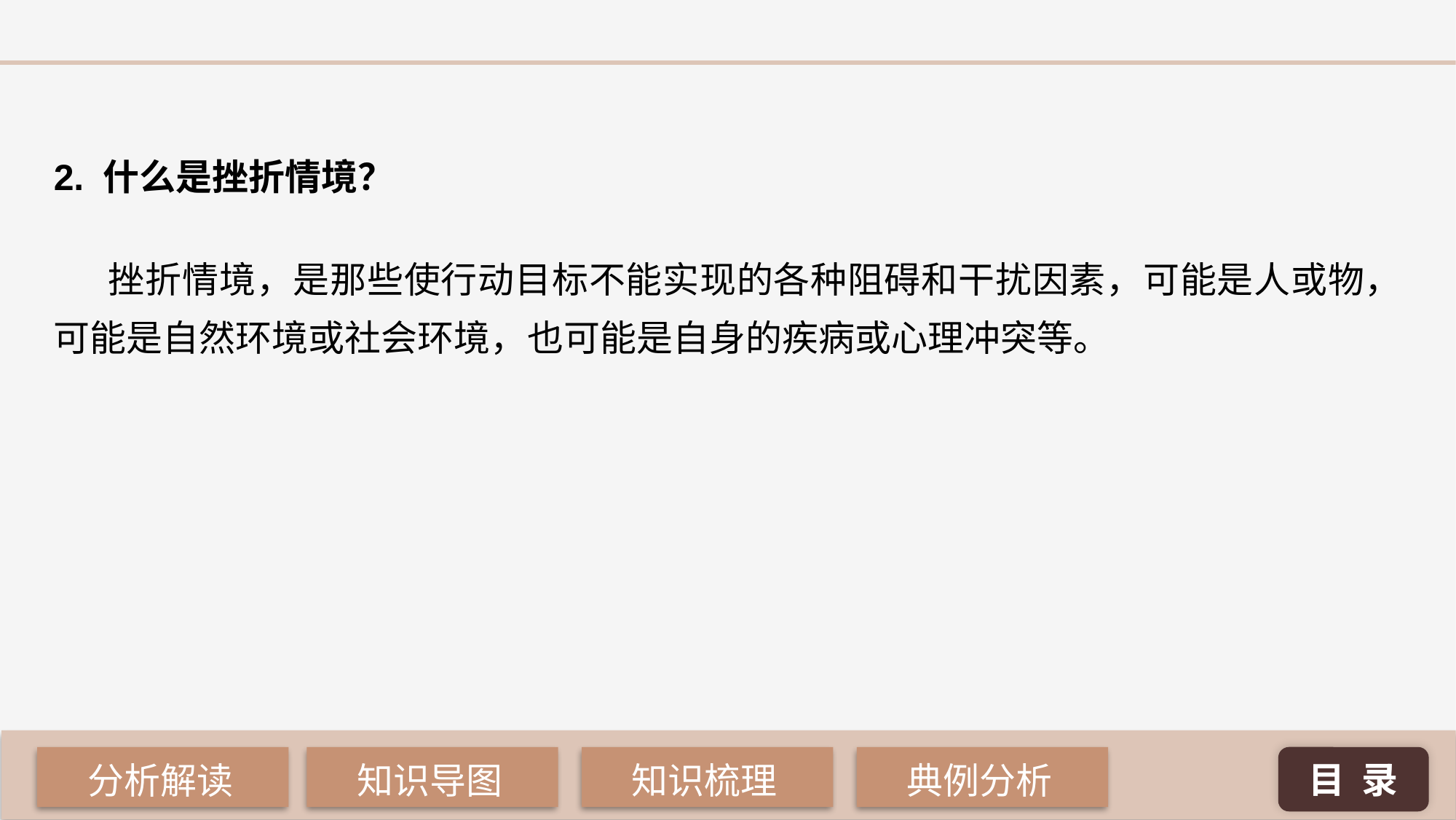

2. 什么是挫折情境？
挫折情境，是那些使行动目标不能实现的各种阻碍和干扰因素，可能是人或物，可能是自然环境或社会环境，也可能是自身的疾病或心理冲突等。